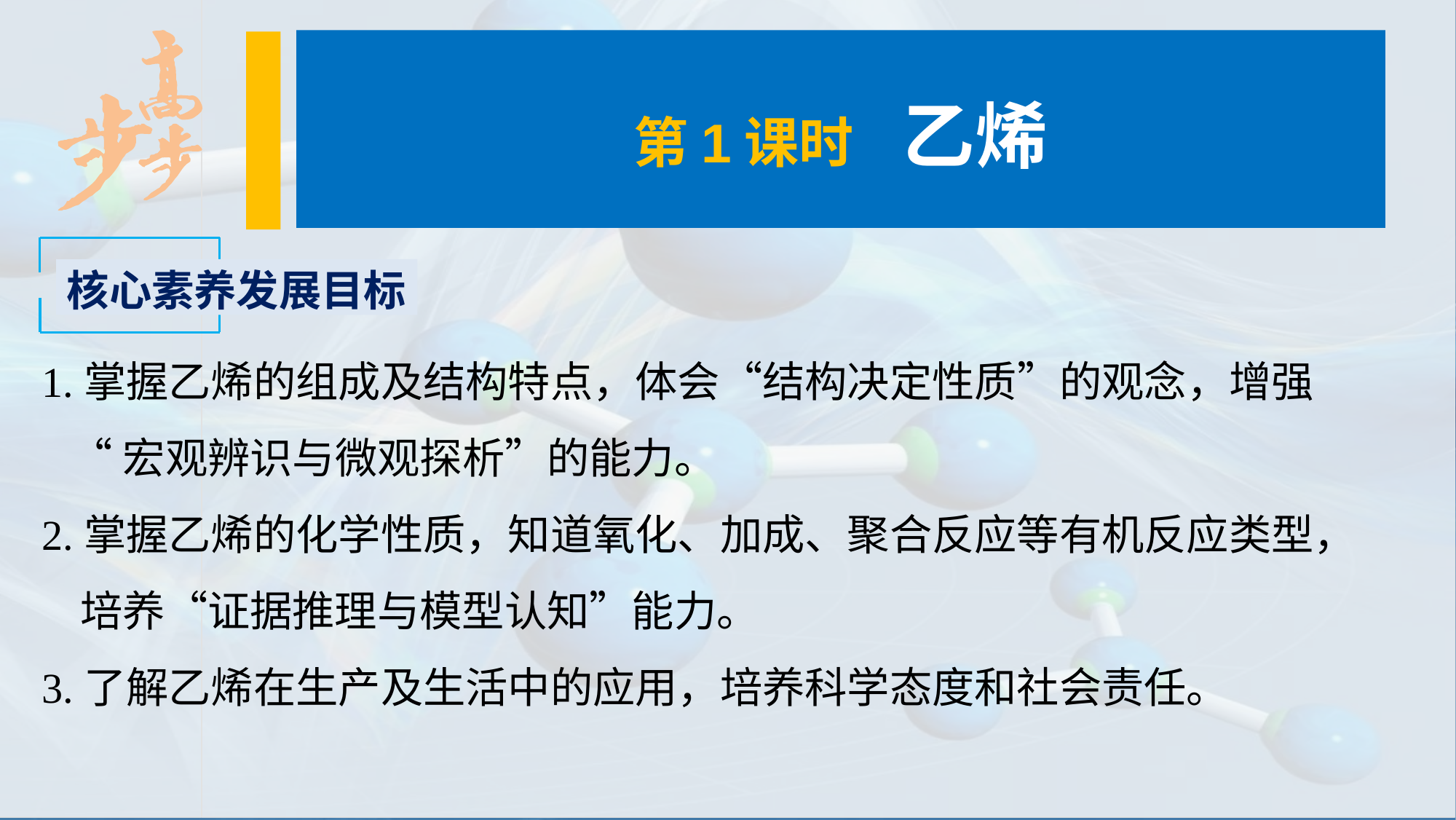

第1课时　乙烯

核心素养发展目标
1.掌握乙烯的组成及结构特点，体会“结构决定性质”的观念，增强
   “宏观辨识与微观探析”的能力。
2.掌握乙烯的化学性质，知道氧化、加成、聚合反应等有机反应类型，
   培养“证据推理与模型认知”能力。
3.了解乙烯在生产及生活中的应用，培养科学态度和社会责任。